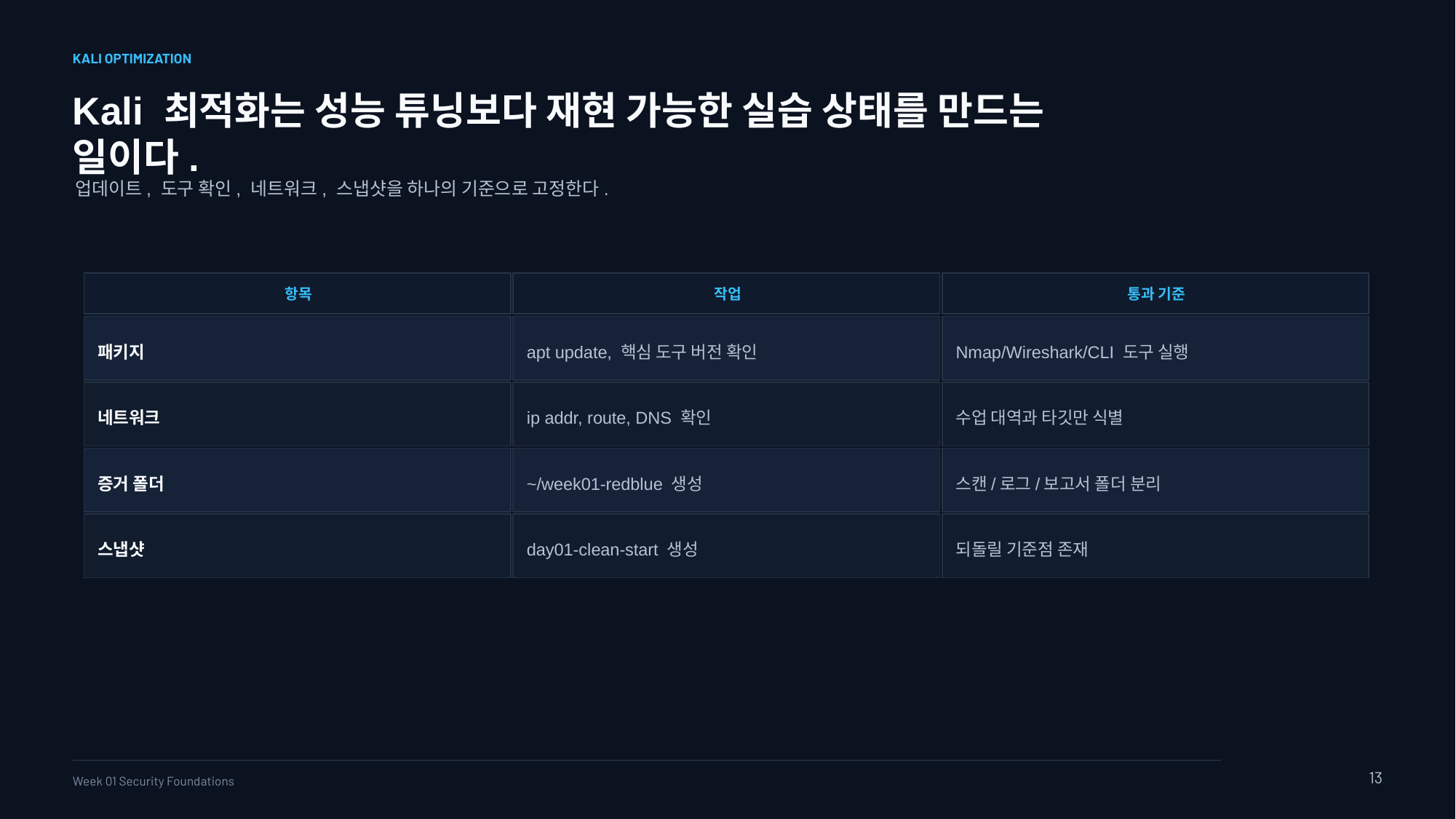

KALI OPTIMIZATION
Kali 최적화는 성능 튜닝보다 재현 가능한 실습 상태를 만드는 일이다.
업데이트, 도구 확인, 네트워크, 스냅샷을 하나의 기준으로 고정한다.

항목
작업
통과 기준

패키지
apt update, 핵심 도구 버전 확인
Nmap/Wireshark/CLI 도구 실행

네트워크
ip addr, route, DNS 확인
수업 대역과 타깃만 식별

증거 폴더
~/week01-redblue 생성
스캔/로그/보고서 폴더 분리

스냅샷
day01-clean-start 생성
되돌릴 기준점 존재

13
Week 01 Security Foundations